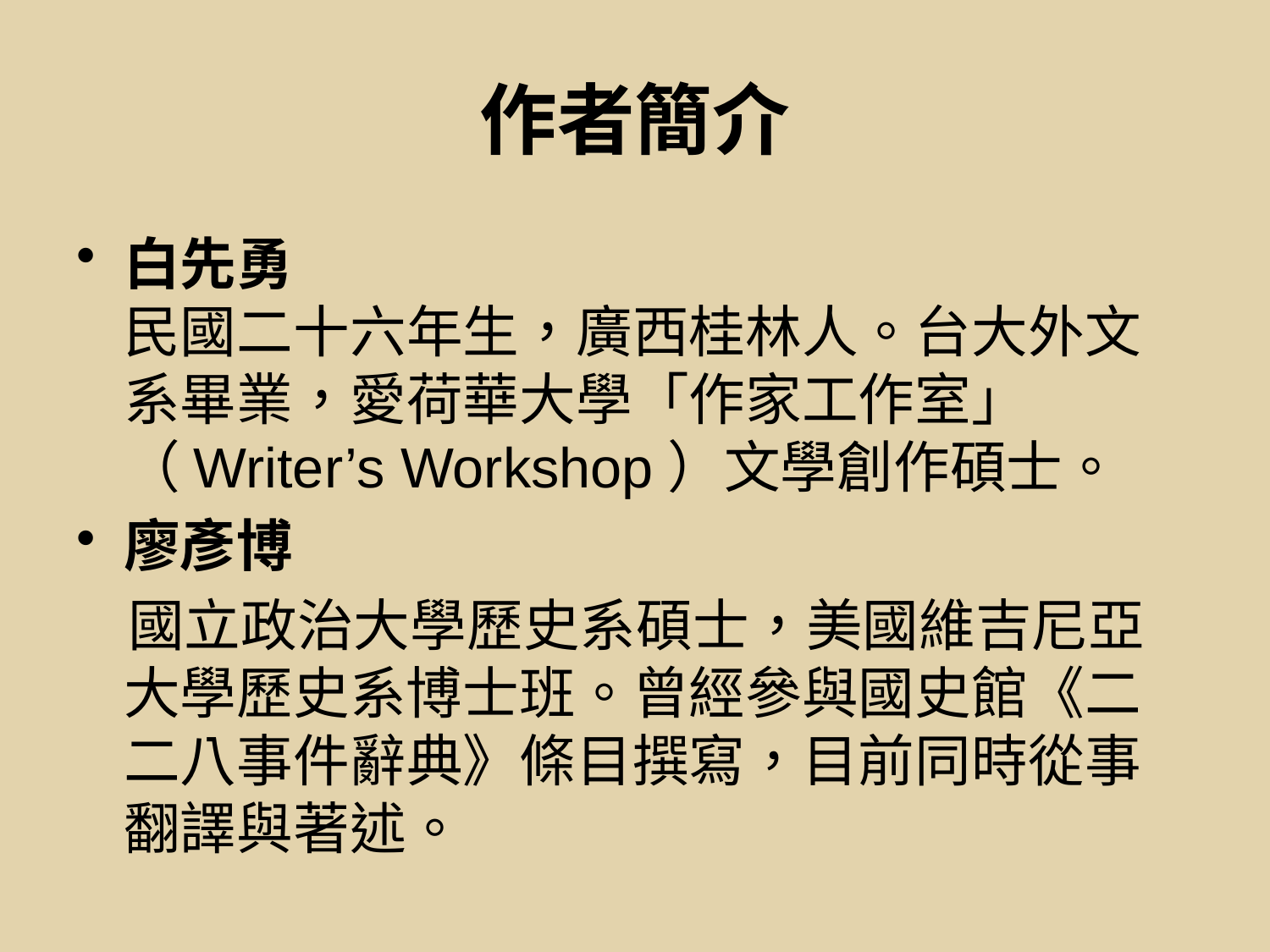

# 作者簡介
白先勇
民國二十六年生，廣西桂林人。台大外文系畢業，愛荷華大學「作家工作室」（Writer’s Workshop）文學創作碩士。
廖彥博
   國立政治大學歷史系碩士，美國維吉尼亞大學歷史系博士班。曾經參與國史館《二二八事件辭典》條目撰寫，目前同時從事翻譯與著述。